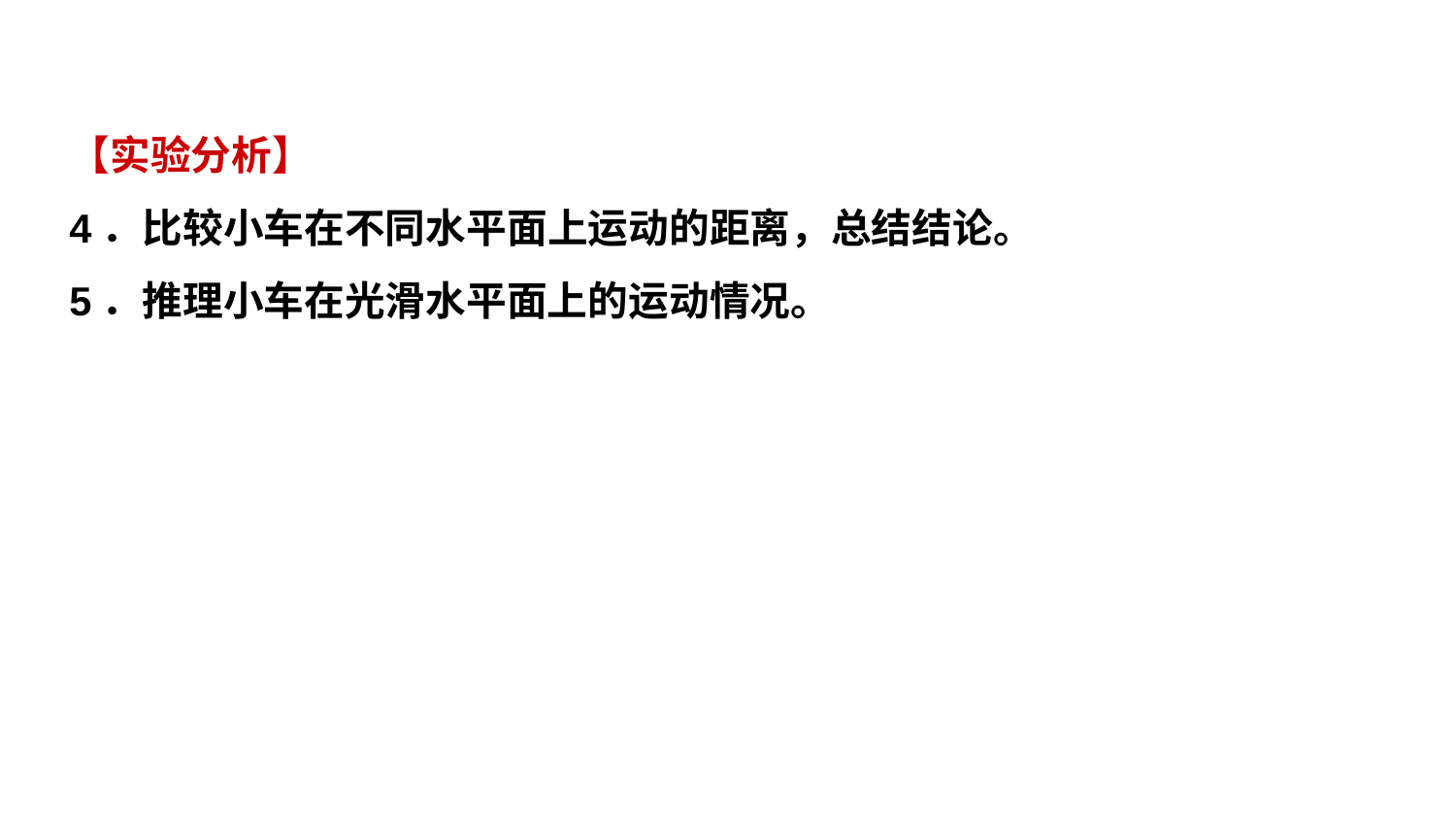

【实验分析】
4．比较小车在不同水平面上运动的距离，总结结论。
5．推理小车在光滑水平面上的运动情况。